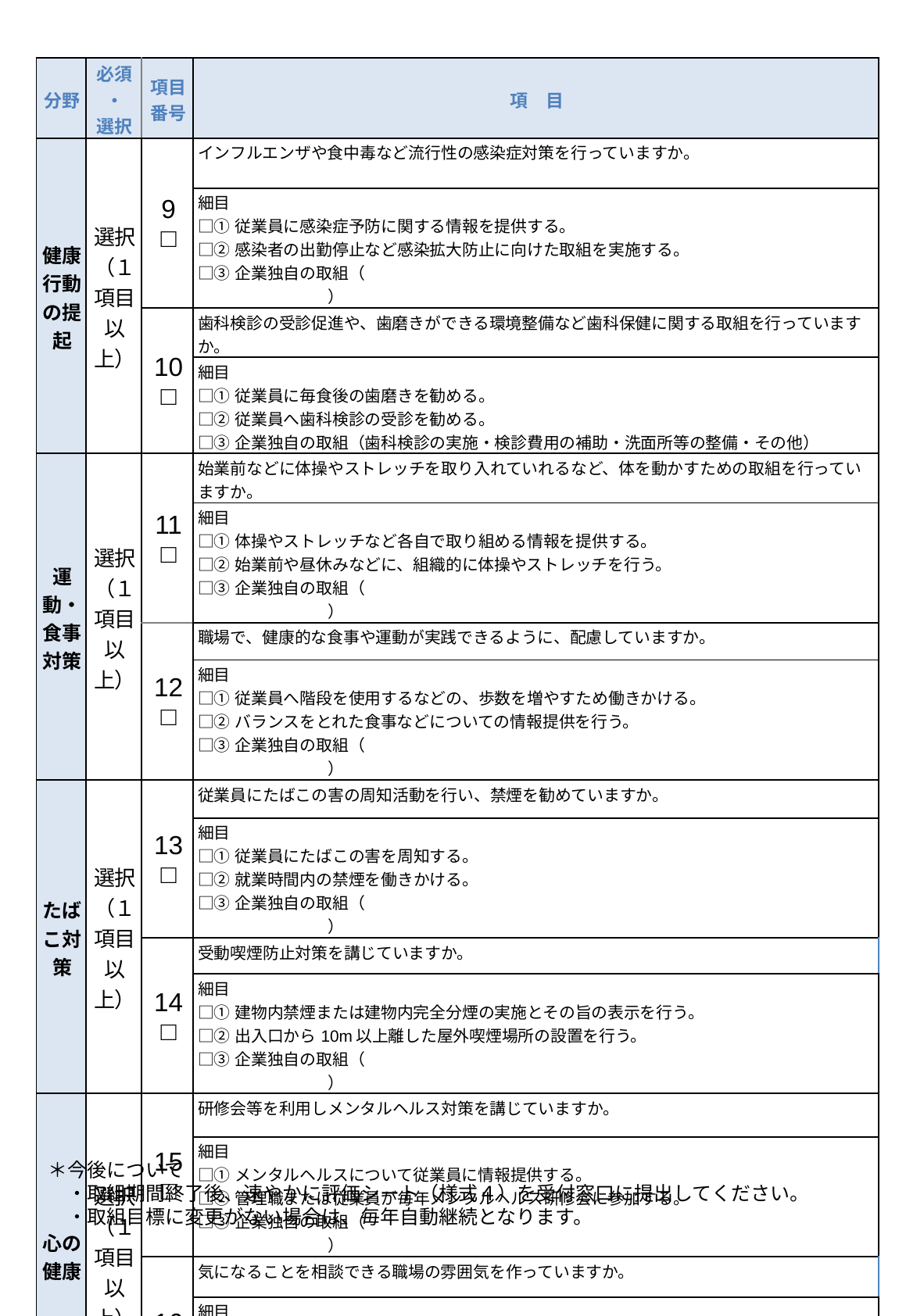

| 分野 | 必須 ・ 選択 | 項目 番号 | 項　目 |
| --- | --- | --- | --- |
| 健康行動の提起 | 選択（１項目以上） | 9 □ | インフルエンザや食中毒など流行性の感染症対策を行っていますか。 |
|  |  |  | 細目 □①従業員に感染症予防に関する情報を提供する。 □②感染者の出勤停止など感染拡大防止に向けた取組を実施する。 □③企業独自の取組（　　　　　　　　　　　　　　　　　　　　　　　　　　　　　　　　　　　　　　　） |
|  |  | 10 □ | 歯科検診の受診促進や、歯磨きができる環境整備など歯科保健に関する取組を行っていますか。 |
|  |  |  | 細目 □①従業員に毎食後の歯磨きを勧める。 □②従業員へ歯科検診の受診を勧める。 □③企業独自の取組（歯科検診の実施・検診費用の補助・洗面所等の整備・その他） |
| 運動・食事対策 | 選択（１項目以上） | 11 □ | 始業前などに体操やストレッチを取り入れていれるなど、体を動かすための取組を行っていますか。 |
|  |  |  | 細目 □①体操やストレッチなど各自で取り組める情報を提供する。 □②始業前や昼休みなどに、組織的に体操やストレッチを行う。 □③企業独自の取組（　　　　　　　　　　　　　　　　　　　　　　　　　　　　　　　　　　　　　　　） |
|  |  | 12 □ | 職場で、健康的な食事や運動が実践できるように、配慮していますか。 |
|  |  |  | 細目 □①従業員へ階段を使用するなどの、歩数を増やすため働きかける。 □②バランスをとれた食事などについての情報提供を行う。 □③企業独自の取組（　　　　　　　　　　　　　　　　　　　　　　　　　　　　　　　　　　　　　　　） |
| たばこ対策 | 選択（１項目以上） | 13 □ | 従業員にたばこの害の周知活動を行い、禁煙を勧めていますか。 |
|  |  |  | 細目 □①従業員にたばこの害を周知する。 □②就業時間内の禁煙を働きかける。 □③企業独自の取組（　　　　　　　　　　　　　　　　　　　　　　　　　　　　　　　　　　　　　　　） |
|  |  | 14 □ | 受動喫煙防止対策を講じていますか。 |
|  |  |  | 細目 □①建物内禁煙または建物内完全分煙の実施とその旨の表示を行う。 □②出入口から10m以上離した屋外喫煙場所の設置を行う。 □③企業独自の取組（　　　　　　　　　　　　　　　　　　　　　　　　　　　　　　　　　　　　　　　） |
| 心の健康 | 選択（１項目以上） | 15 □ | 研修会等を利用しメンタルヘルス対策を講じていますか。 |
|  |  |  | 細目 □①メンタルヘルスについて従業員に情報提供する。 □②管理職または従業員が毎年メンタルヘルス研修会に参加する。 □③企業独自の取組（　　　　　　　　　　　　　　　　　　　　　　　　　　　　　　　　　　　　　　　） |
|  |  | 16 □ | 気になることを相談できる職場の雰囲気を作っていますか。 |
|  |  |  | 細目 □①悩み事などの相談窓口を設けて従業員に周知する。 □②管理職が従業員に毎日声掛けを行うなど、コミュニケーションを常にとるよう努める。 □③企業独自の取組（　　　　　　　　　　　　　　　　　　　　　　　　　　　　　　　　　　　　　　　） |
＊今後について
　・取組期間終了後、速やかに評価シート（様式４）を受付窓口に提出してください。
　・取組目標に変更がない場合は、毎年自動継続となります。